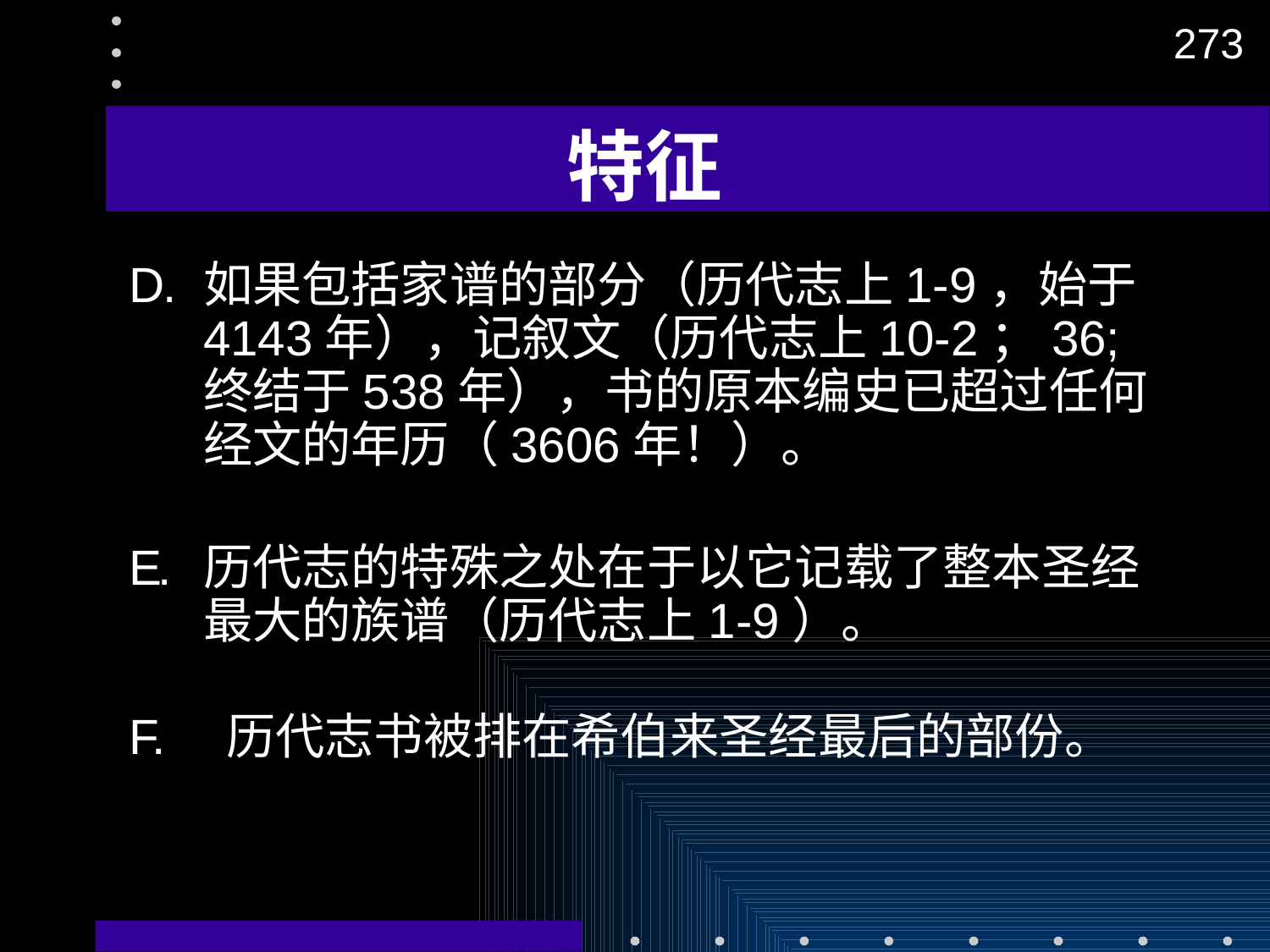

273
# 特征
如果包括家谱的部分（历代志上1-9，始于4143年），记叙文（历代志上10-2；36; 终结于538年），书的原本编史已超过任何经文的年历（3606年！）。
历代志的特殊之处在于以它记载了整本圣经最大的族谱（历代志上1-9）。
 历代志书被排在希伯来圣经最后的部份。